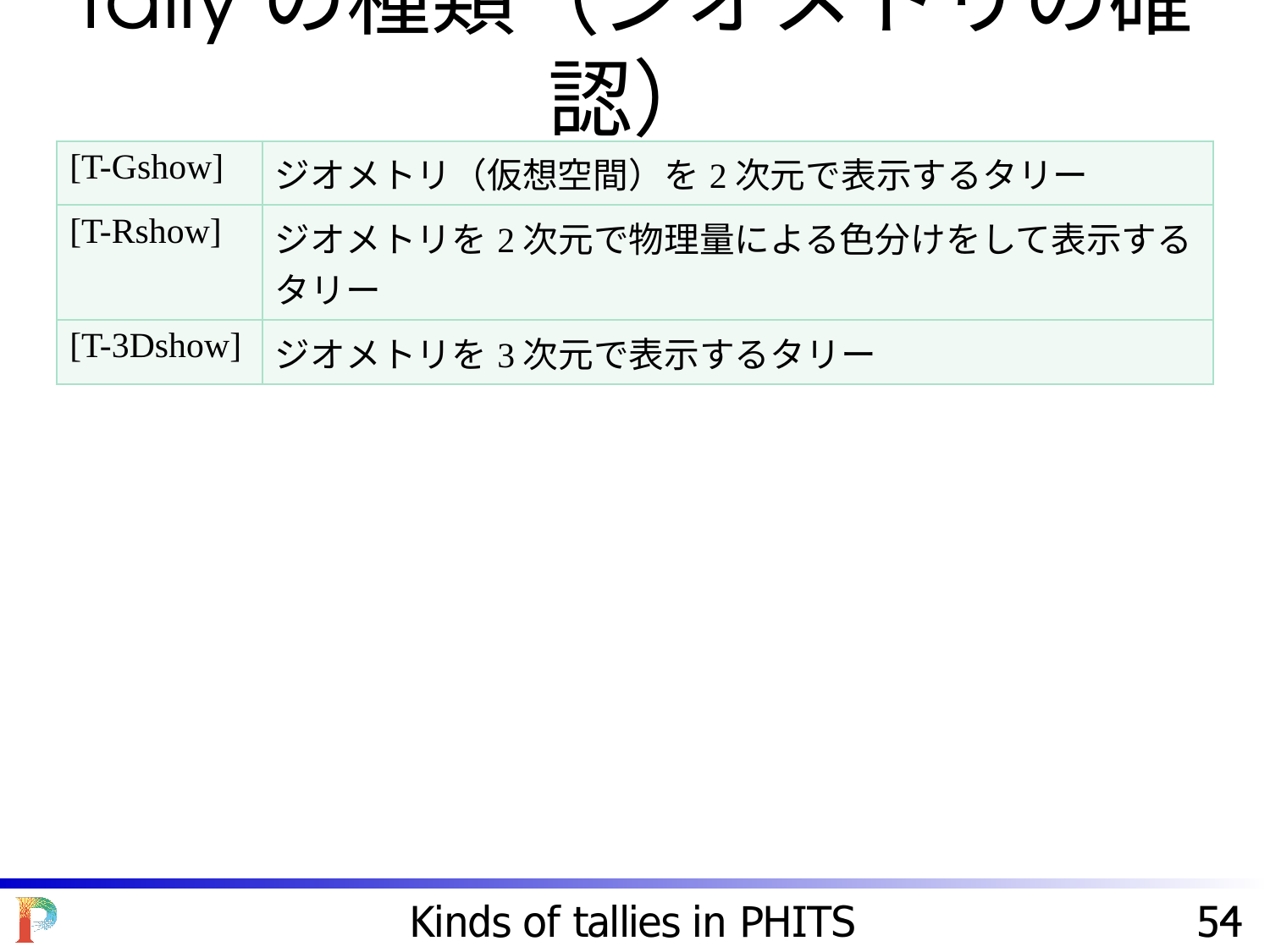

# Tallyの種類（ジオメトリの確認）
| [T-Gshow] | ジオメトリ（仮想空間）を2次元で表示するタリー |
| --- | --- |
| [T-Rshow] | ジオメトリを2次元で物理量による色分けをして表示するタリー |
| [T-3Dshow] | ジオメトリを3次元で表示するタリー |
Kinds of tallies in PHITS